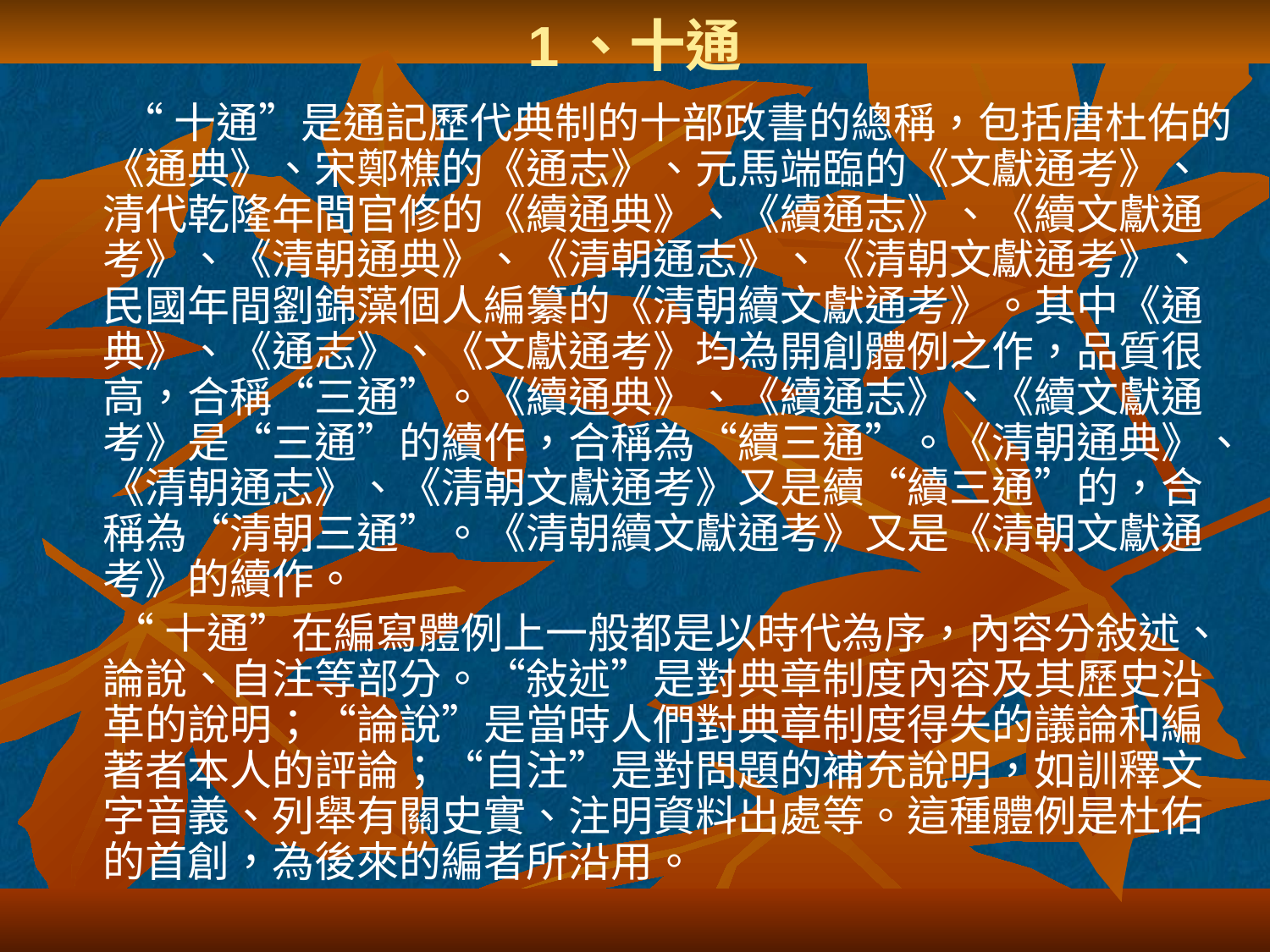

# 1、十通
       “十通”是通記歷代典制的十部政書的總稱，包括唐杜佑的《通典》、宋鄭樵的《通志》、元馬端臨的《文獻通考》、清代乾隆年間官修的《續通典》、《續通志》、《續文獻通考》、《清朝通典》、《清朝通志》、《清朝文獻通考》、民國年間劉錦藻個人編纂的《清朝續文獻通考》。其中《通典》、《通志》、《文獻通考》均為開創體例之作，品質很高，合稱“三通”。《續通典》、《續通志》、《續文獻通考》是“三通”的續作，合稱為“續三通”。《清朝通典》、《清朝通志》、《清朝文獻通考》又是續“續三通”的，合稱為“清朝三通”。《清朝續文獻通考》又是《清朝文獻通考》的續作。
      “十通”在編寫體例上一般都是以時代為序，內容分敍述、論說、自注等部分。“敍述”是對典章制度內容及其歷史沿革的說明；“論說”是當時人們對典章制度得失的議論和編著者本人的評論；“自注”是對問題的補充說明，如訓釋文字音義、列舉有關史實、注明資料出處等。這種體例是杜佑的首創，為後來的編者所沿用。